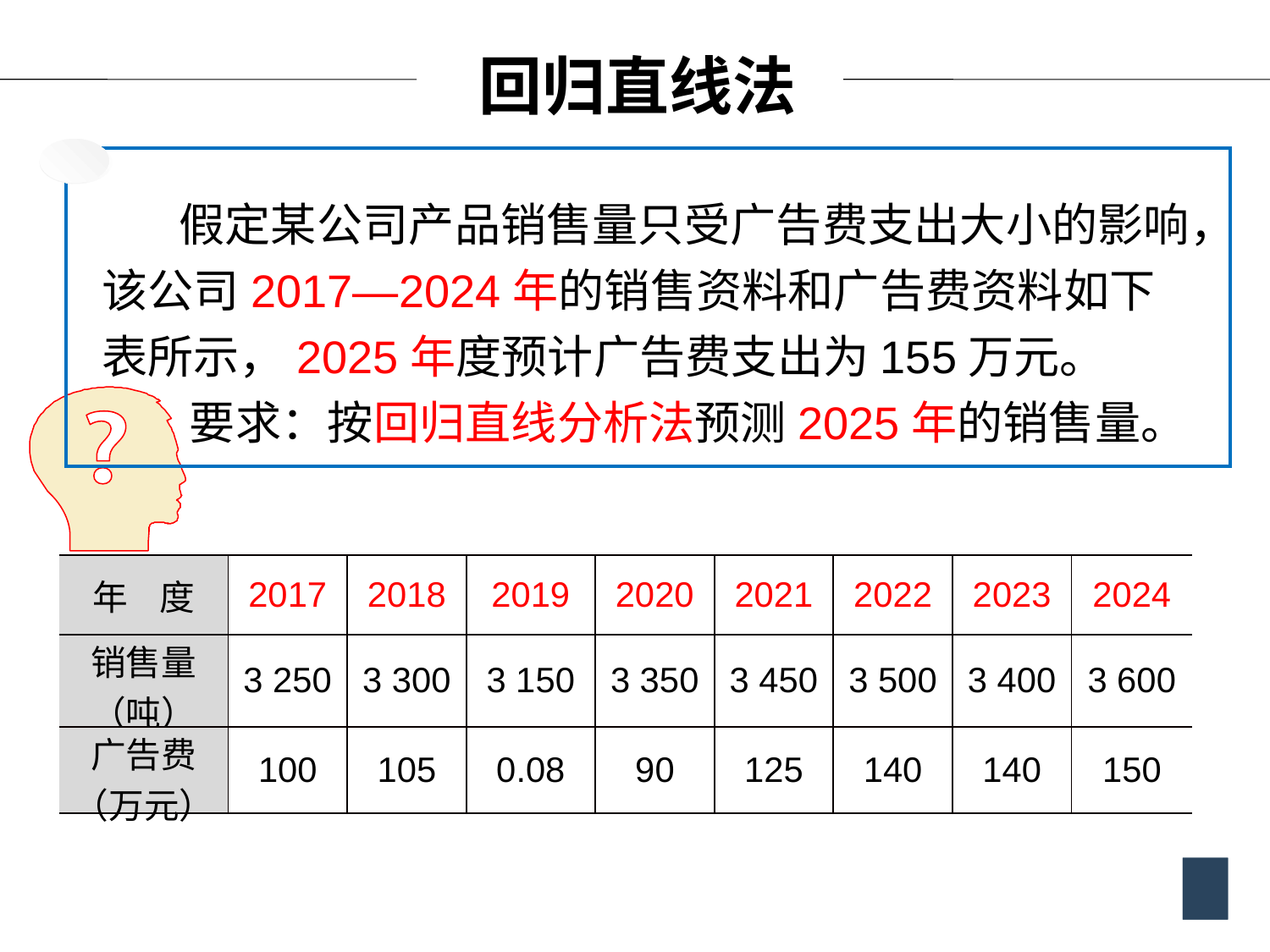

回归直线法

   假定某公司产品销售量只受广告费支出大小的影响，该公司2017—2024年的销售资料和广告费资料如下表所示，2025年度预计广告费支出为155万元。
    要求：按回归直线分析法预测2025年的销售量。

| 年 度 | 2017 | 2018 | 2019 | 2020 | 2021 | 2022 | 2023 | 2024 |
| --- | --- | --- | --- | --- | --- | --- | --- | --- |
| 销售量 （吨） | 3 250 | 3 300 | 3 150 | 3 350 | 3 450 | 3 500 | 3 400 | 3 600 |
| 广告费 （万元） | 100 | 105 | 0.08 | 90 | 125 | 140 | 140 | 150 |